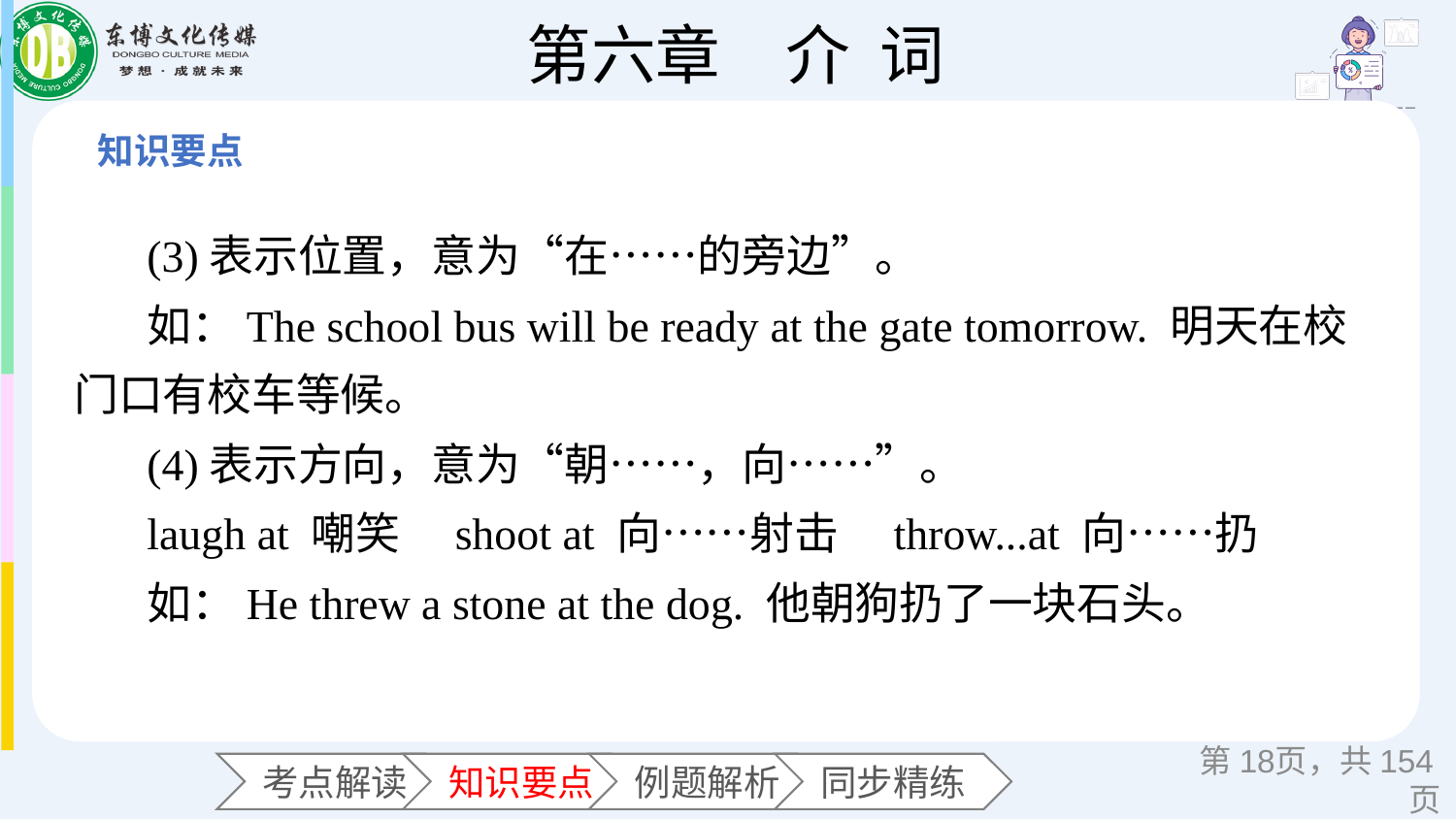

(3)表示位置，意为“在……的旁边”。
如：The school bus will be ready at the gate tomorrow. 明天在校门口有校车等候。
(4)表示方向，意为“朝……，向……”。
laugh at 嘲笑　shoot at 向……射击　throw...at 向……扔
如：He threw a stone at the dog. 他朝狗扔了一块石头。
第18页，共154页